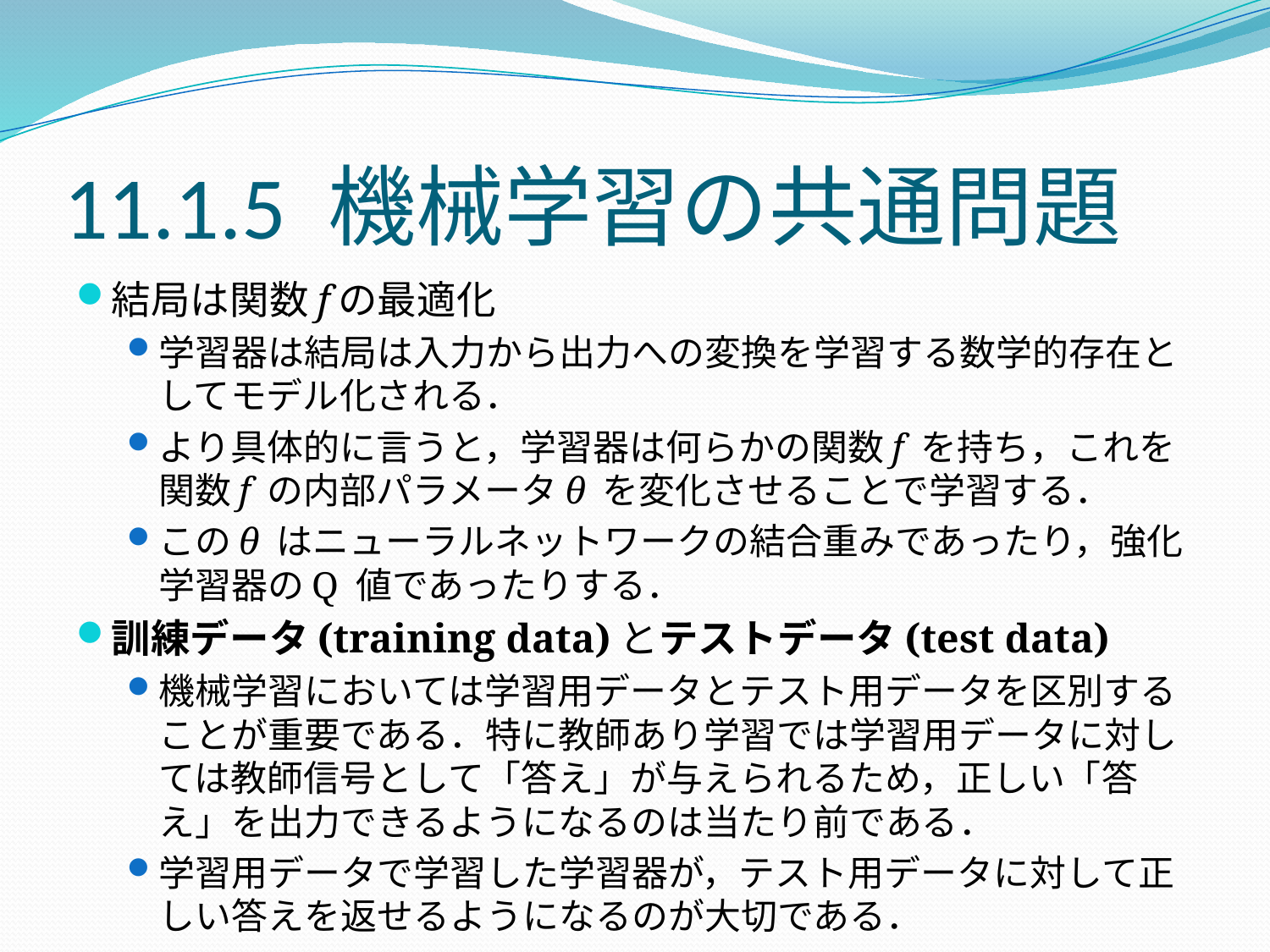

# 11.1.5 機械学習の共通問題
結局は関数fの最適化
学習器は結局は入力から出力への変換を学習する数学的存在としてモデル化される．
より具体的に言うと，学習器は何らかの関数f を持ち，これを関数f の内部パラメータθ を変化させることで学習する．
このθ はニューラルネットワークの結合重みであったり，強化学習器のQ 値であったりする．
訓練データ(training data)とテストデータ(test data)
機械学習においては学習用データとテスト用データを区別することが重要である．特に教師あり学習では学習用データに対しては教師信号として「答え」が与えられるため，正しい「答え」を出力できるようになるのは当たり前である．
学習用データで学習した学習器が，テスト用データに対して正しい答えを返せるようになるのが大切である．